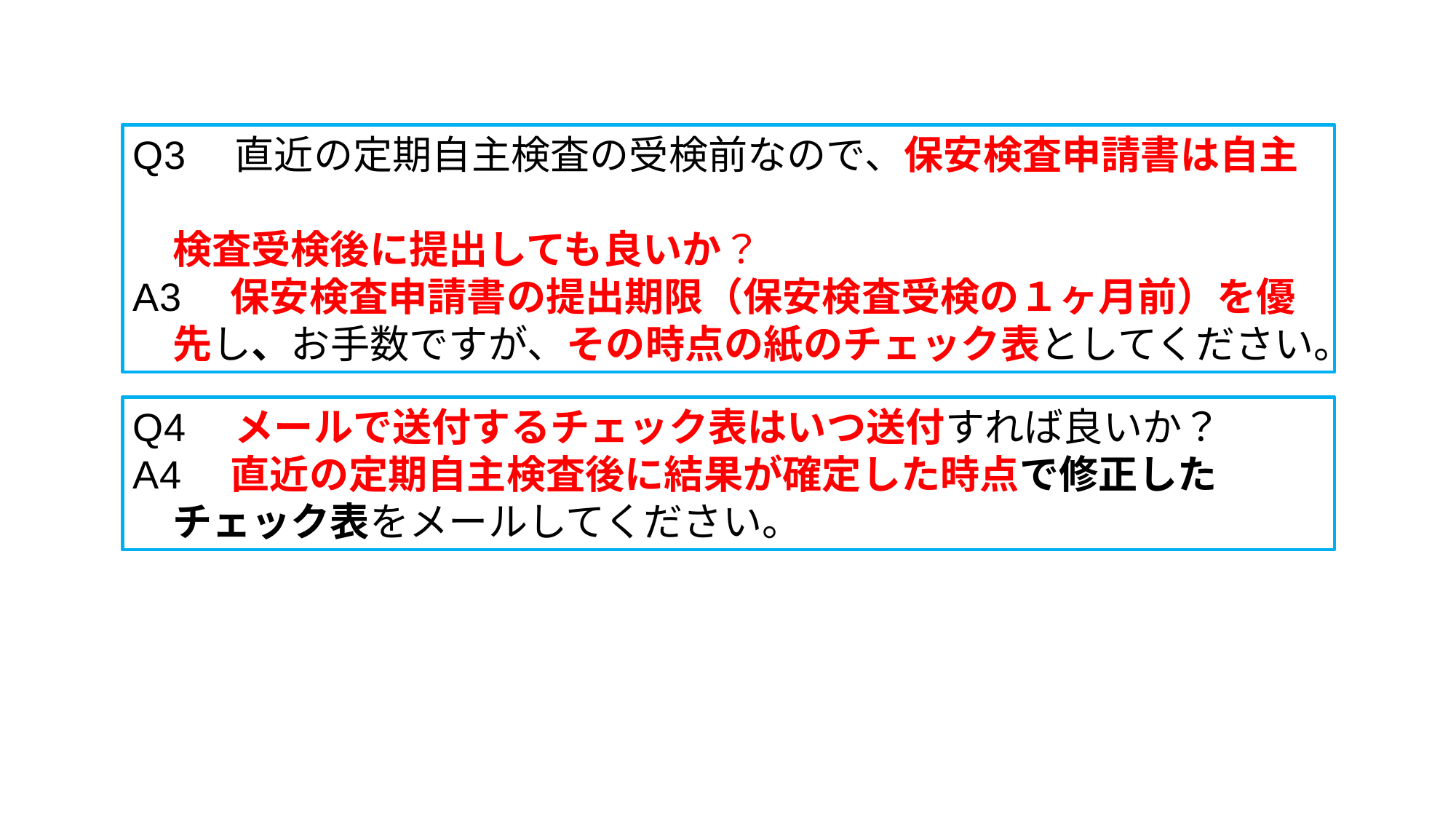

Q3　直近の定期自主検査の受検前なので、保安検査申請書は自主
　検査受検後に提出しても良いか？
A3　保安検査申請書の提出期限（保安検査受検の１ヶ月前）を優
　先し、お手数ですが、その時点の紙のチェック表としてください。
Q4　メールで送付するチェック表はいつ送付すれば良いか？
A4　直近の定期自主検査後に結果が確定した時点で修正した
　チェック表をメールしてください。